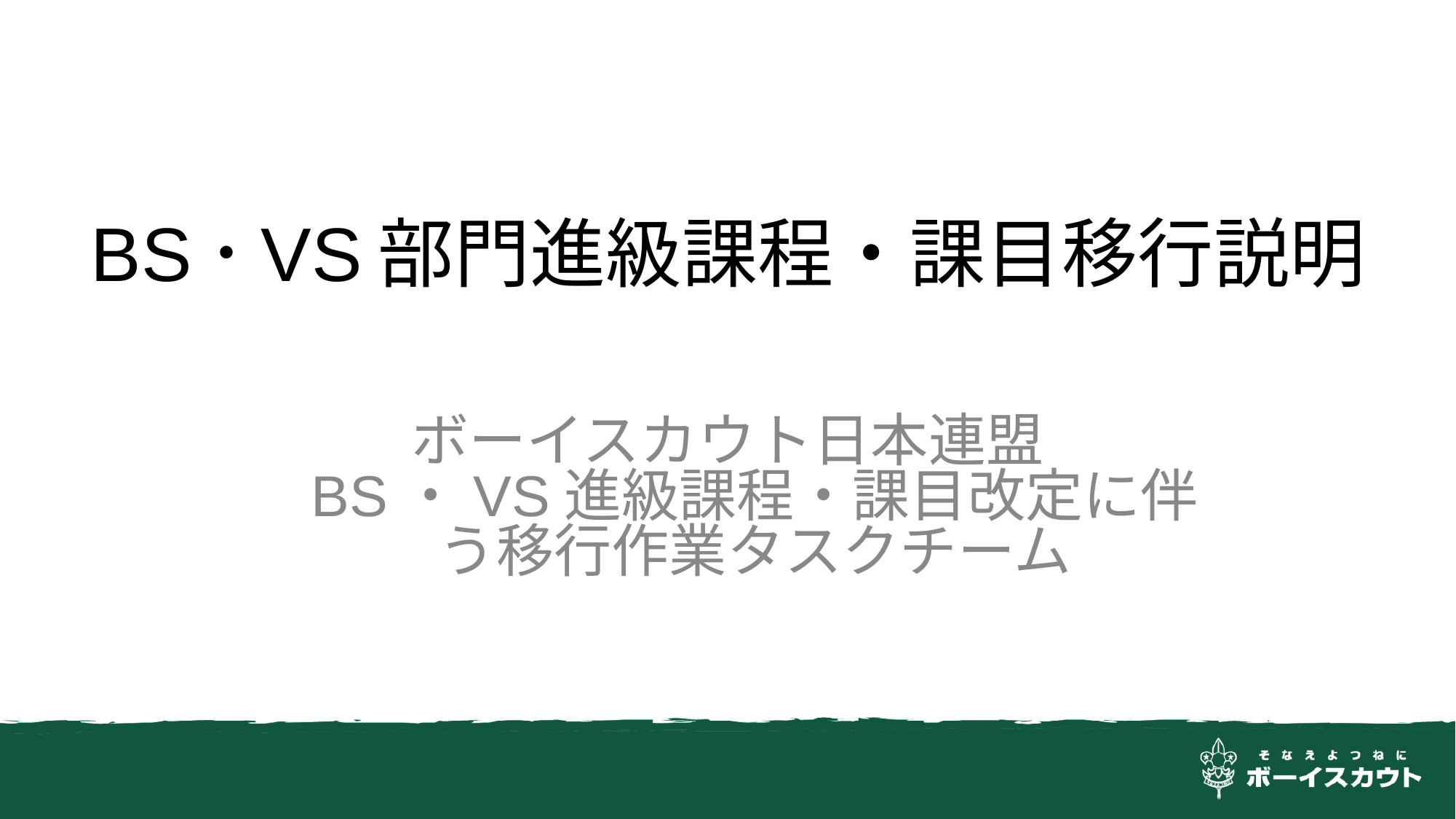

# BS･VS部門進級課程・課目移行説明
ボーイスカウト日本連盟
BS・VS進級課程・課目改定に伴う移行作業タスクチーム